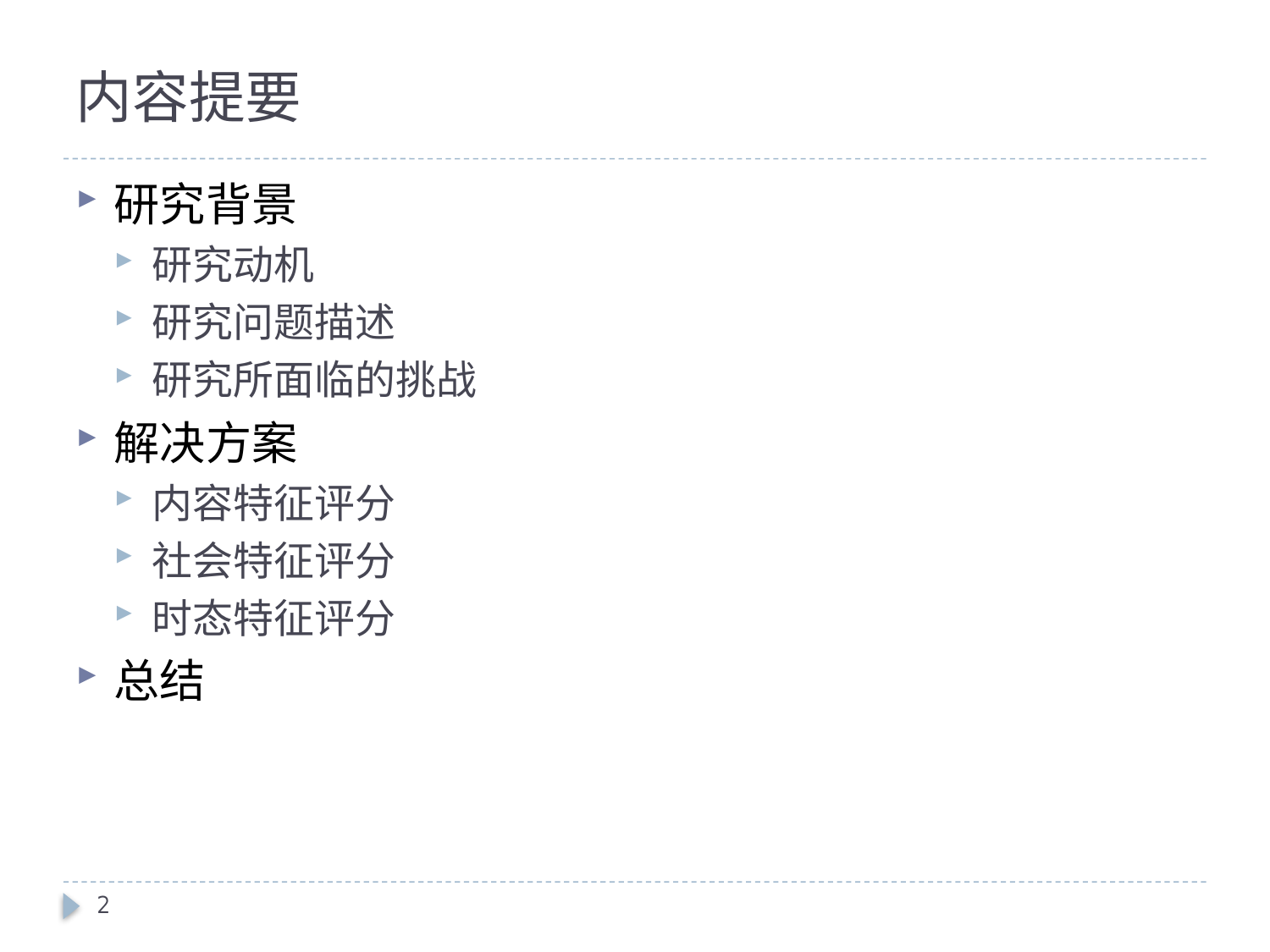

# 内容提要
研究背景
研究动机
研究问题描述
研究所面临的挑战
解决方案
内容特征评分
社会特征评分
时态特征评分
总结
2